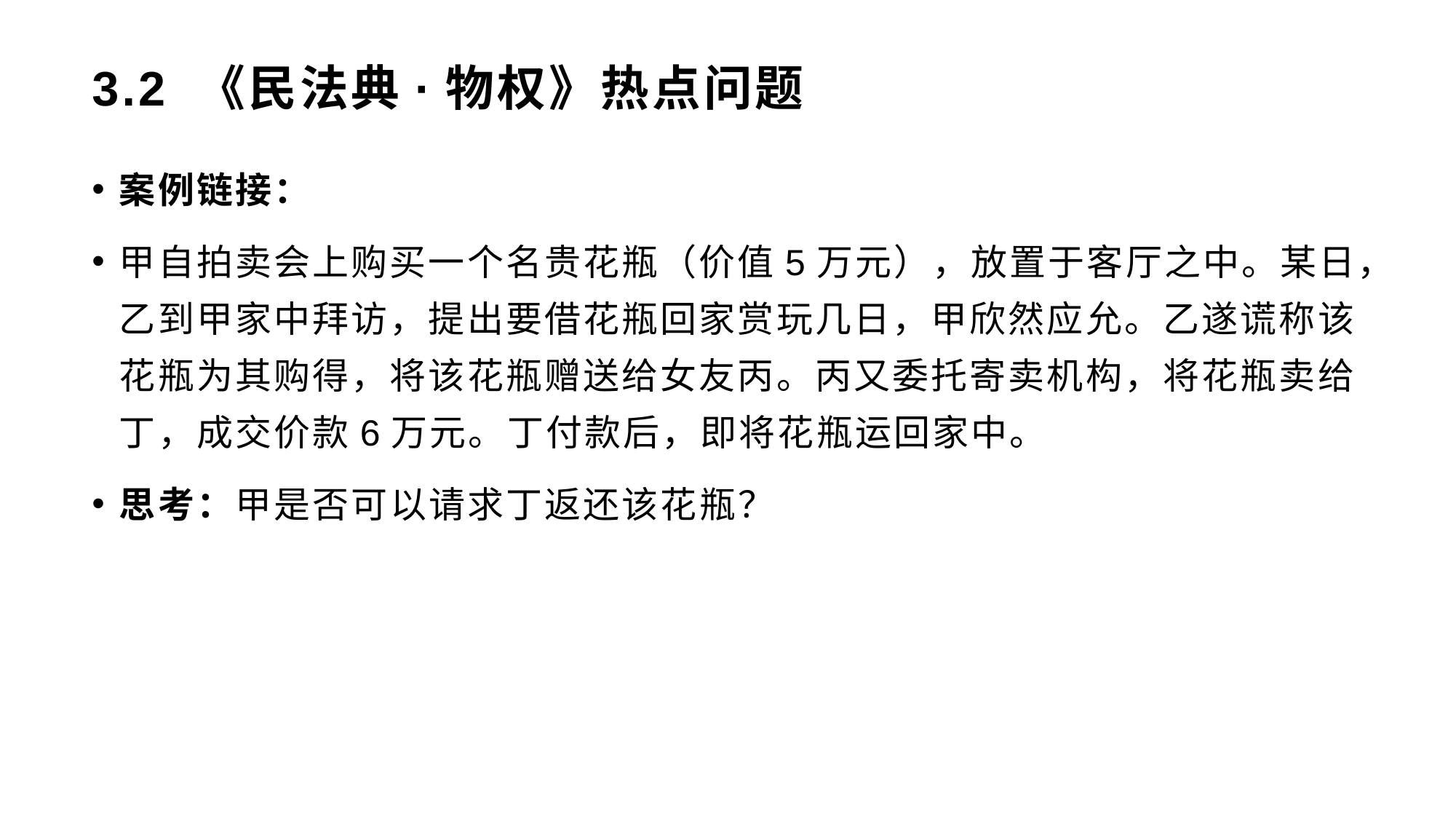

# 3.2 《民法典·物权》热点问题
案例链接：
甲自拍卖会上购买一个名贵花瓶（价值5万元），放置于客厅之中。某日，乙到甲家中拜访，提出要借花瓶回家赏玩几日，甲欣然应允。乙遂谎称该花瓶为其购得，将该花瓶赠送给女友丙。丙又委托寄卖机构，将花瓶卖给丁，成交价款6万元。丁付款后，即将花瓶运回家中。
思考：甲是否可以请求丁返还该花瓶？